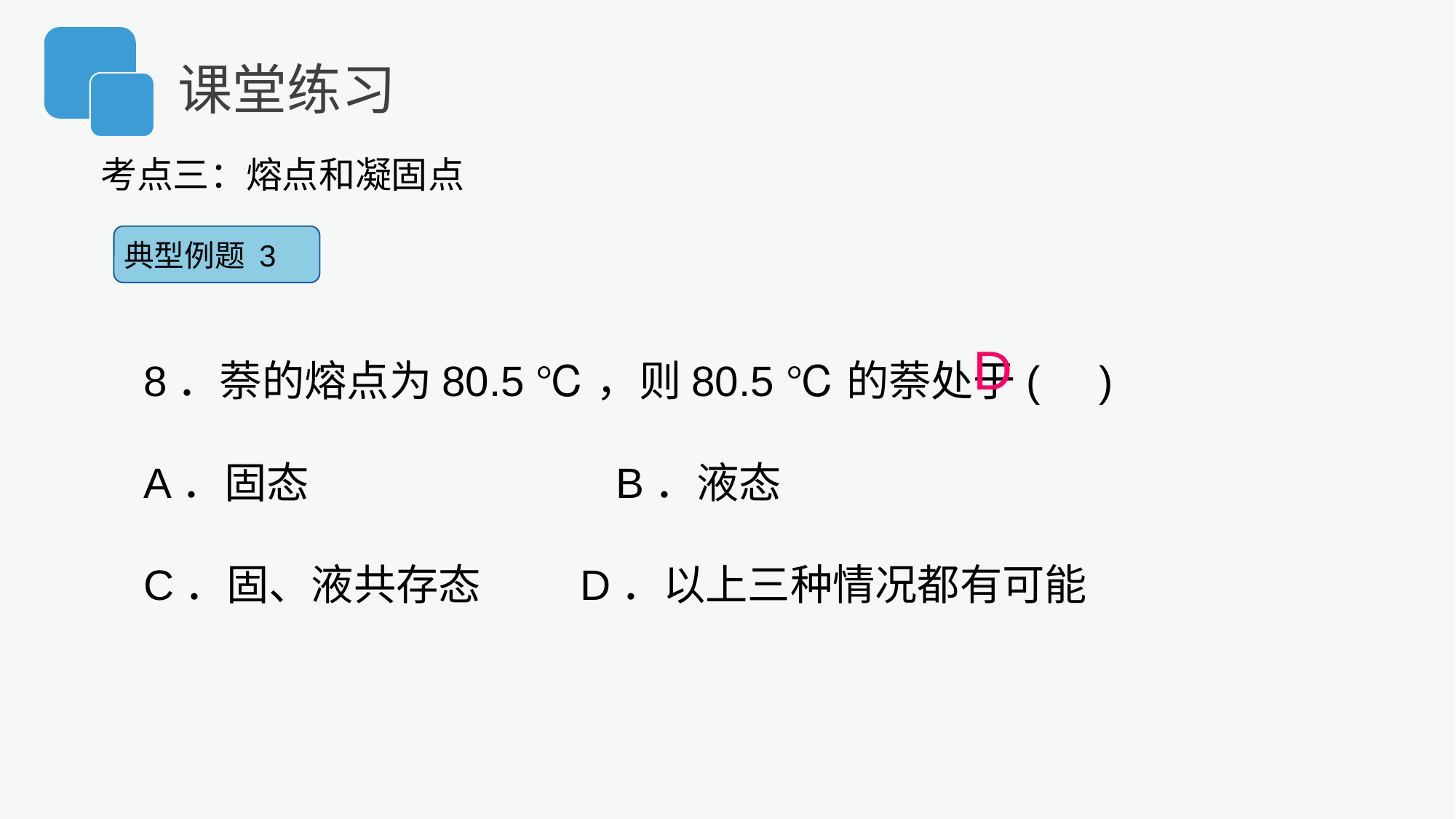

课堂练习
考点三：熔点和凝固点
典型例题 3
8．萘的熔点为80.5 ℃，则80.5 ℃的萘处于(     )
A．固态　　　　　　　B．液态
C．固、液共存态  	D．以上三种情况都有可能
D